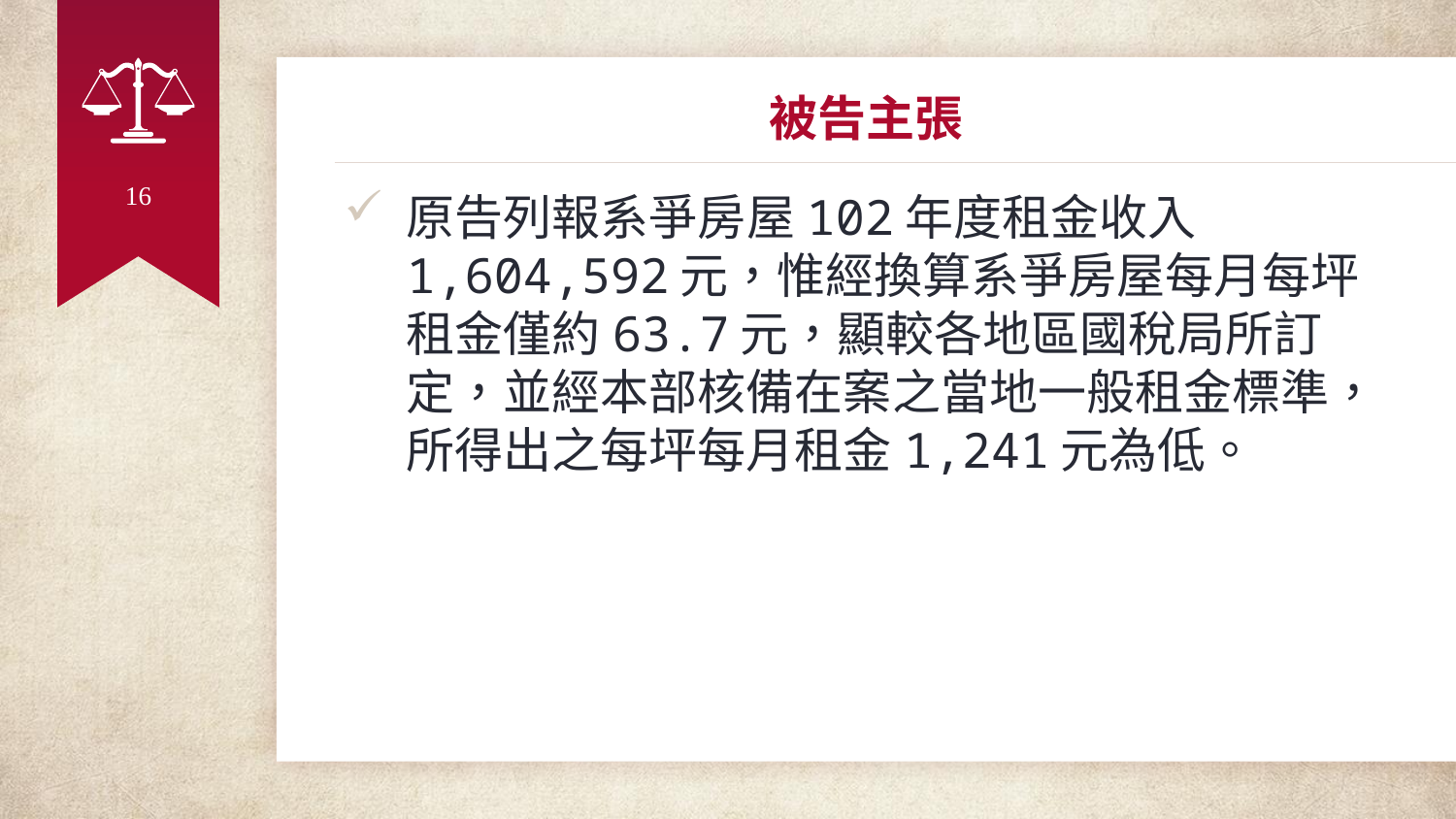

# 被告主張
16
原告列報系爭房屋102年度租金收入1,604,592元，惟經換算系爭房屋每月每坪租金僅約63.7元，顯較各地區國稅局所訂定，並經本部核備在案之當地一般租金標準，所得出之每坪每月租金1,241元為低。